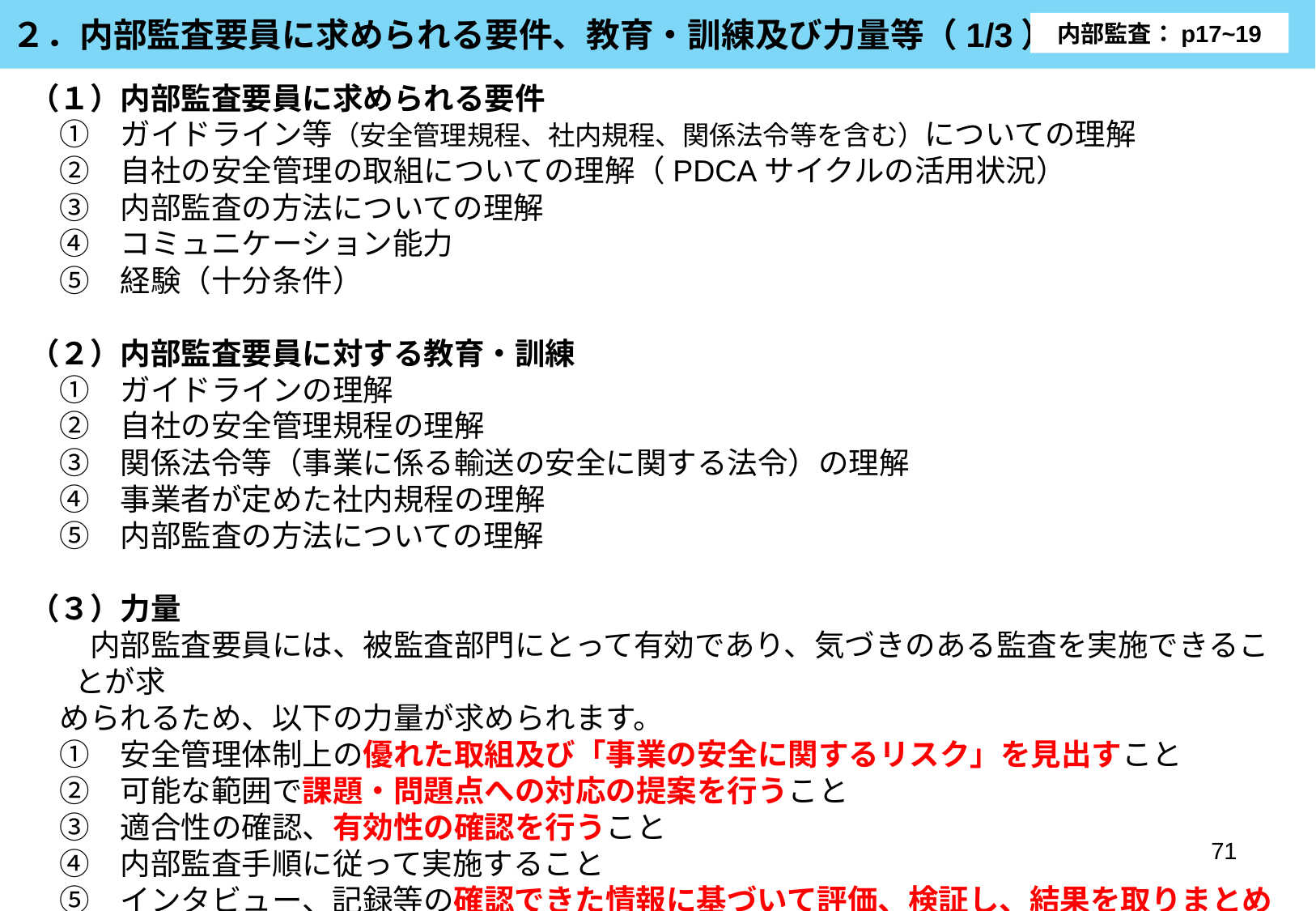

２．内部監査要員に求められる要件、教育・訓練及び力量等（1/3）
内部監査：p17~19
（１）内部監査要員に求められる要件
　①　ガイドライン等（安全管理規程、社内規程、関係法令等を含む）についての理解
　②　自社の安全管理の取組についての理解（PDCAサイクルの活用状況）
　③　内部監査の方法についての理解
　④　コミュニケーション能力
　⑤　経験（十分条件）

（２）内部監査要員に対する教育・訓練
　①　ガイドラインの理解
　②　自社の安全管理規程の理解
　③　関係法令等（事業に係る輸送の安全に関する法令）の理解
　④　事業者が定めた社内規程の理解
　⑤　内部監査の方法についての理解

（３）力量
　　内部監査要員には、被監査部門にとって有効であり、気づきのある監査を実施できることが求
　められるため、以下の力量が求められます。
　①　安全管理体制上の優れた取組及び「事業の安全に関するリスク」を見出すこと
　②　可能な範囲で課題・問題点への対応の提案を行うこと
　③　適合性の確認、有効性の確認を行うこと
　④　内部監査手順に従って実施すること
　⑤　インタビュー、記録等の確認できた情報に基づいて評価、検証し、結果を取りまとめること

71